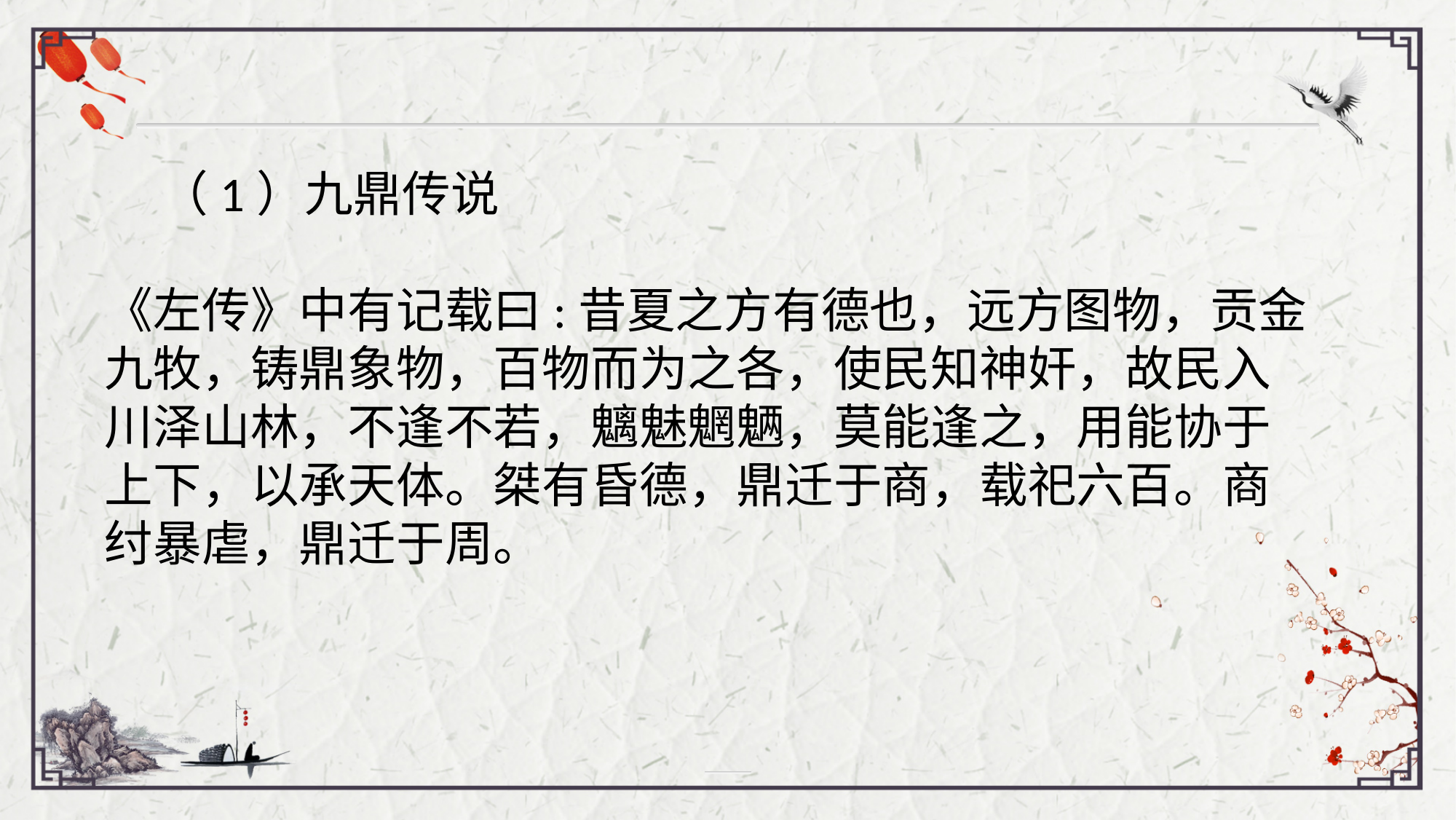

（1）九鼎传说

《左传》中有记载曰:昔夏之方有德也，远方图物，贡金九牧，铸鼎象物，百物而为之各，使民知神奸，故民入川泽山林，不逢不若，魑魅魍魉，莫能逢之，用能协于上下，以承天体。桀有昏德，鼎迁于商，载祀六百。商纣暴虐，鼎迁于周。
39